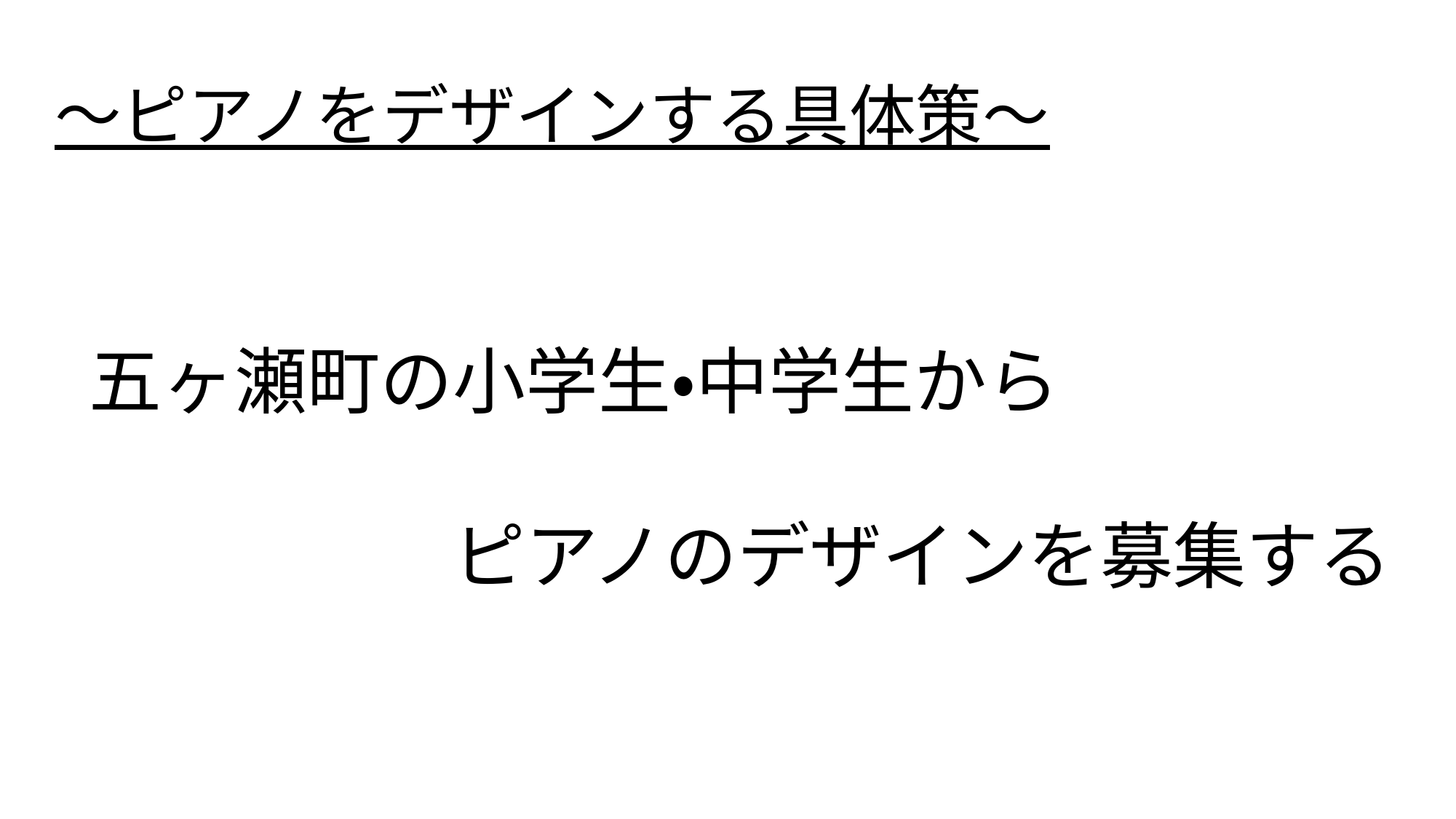

～ピアノをデザインする具体策～
五ヶ瀬町の小学生・中学生から

　　　　　ピアノのデザインを募集する